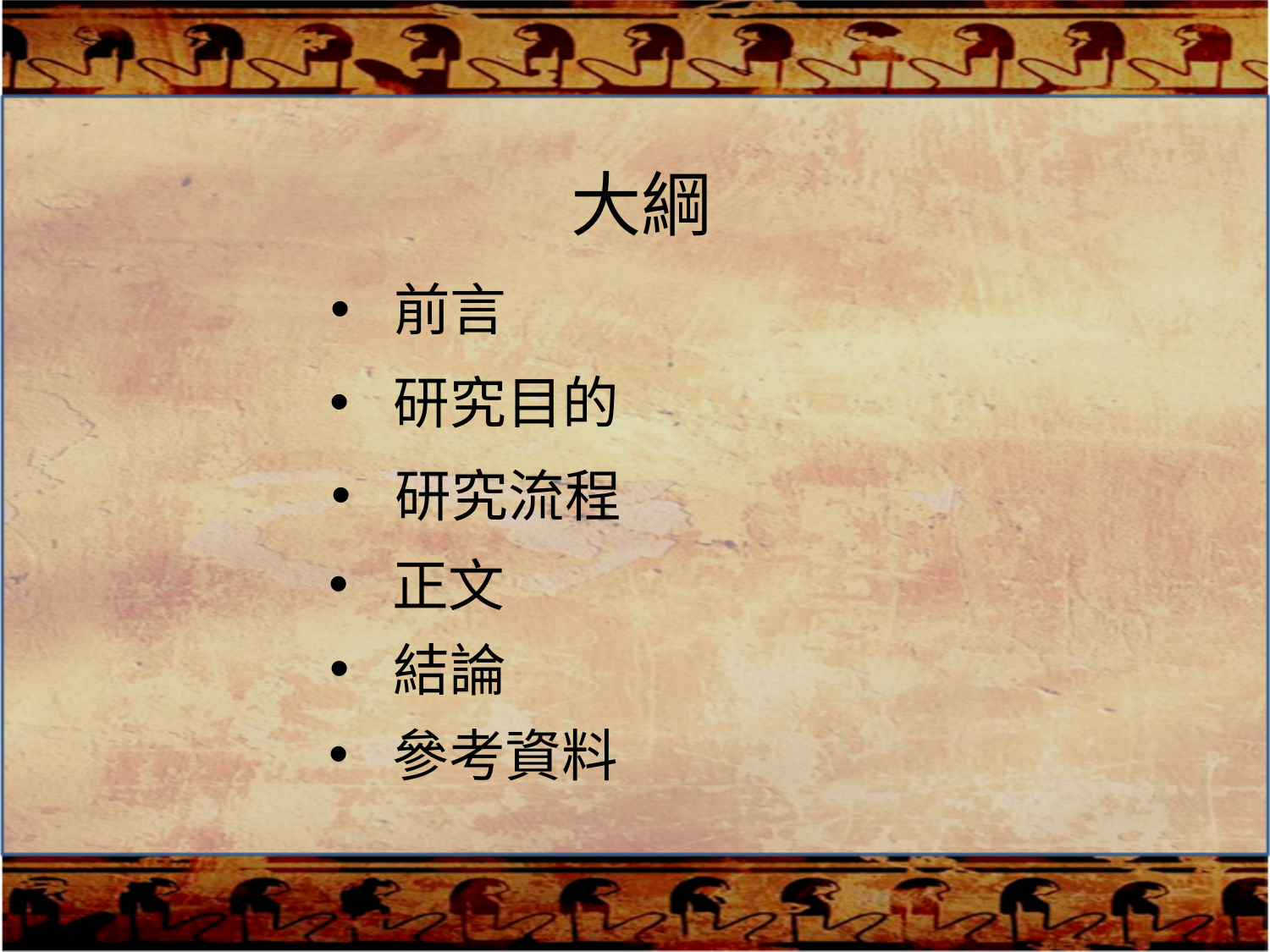

大綱
前言
研究目的
研究流程
正文
結論
參考資料